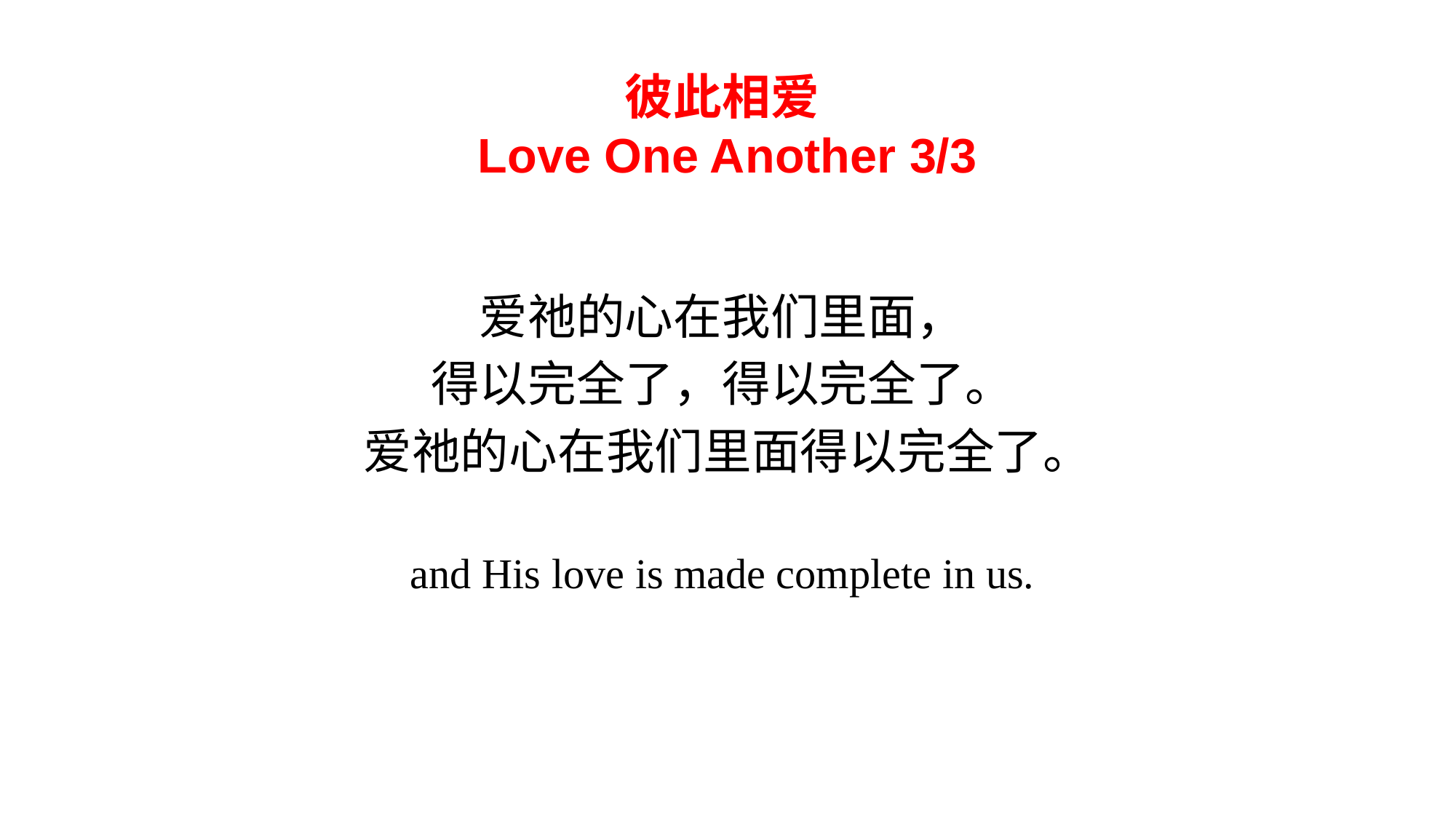

彼此相爱
Love One Another 3/3
爱祂的心在我们里面，
得以完全了，得以完全了。
爱祂的心在我们里面得以完全了。

and His love is made complete in us.